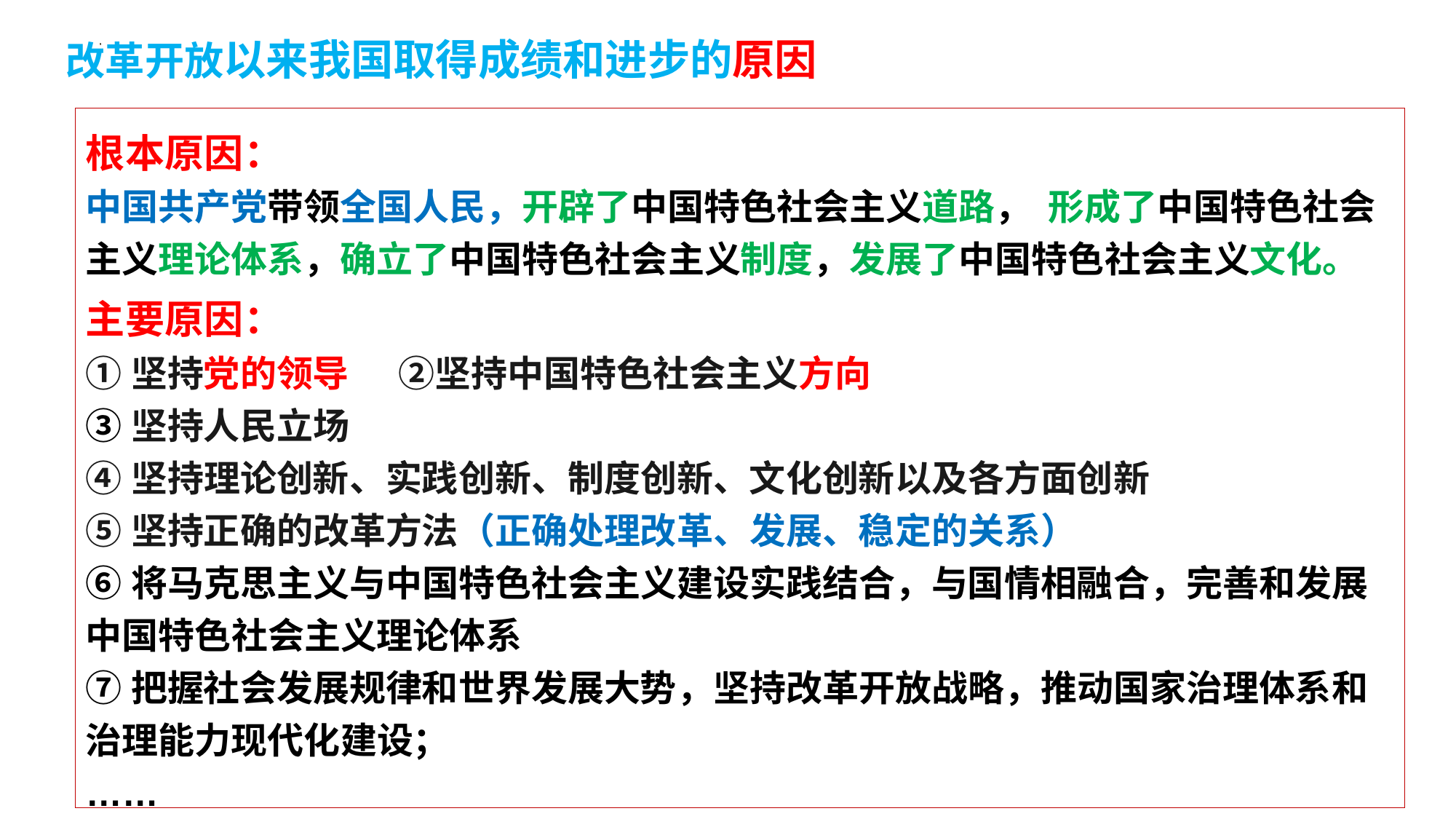

改革开放以来我国取得成绩和进步的原因

根本原因：
中国共产党带领全国人民，开辟了中国特色社会主义道路，  形成了中国特色社会主义理论体系，确立了中国特色社会主义制度，发展了中国特色社会主义文化。
主要原因：
①坚持党的领导      ②坚持中国特色社会主义方向
③坚持人民立场
④坚持理论创新、实践创新、制度创新、文化创新以及各方面创新
⑤坚持正确的改革方法（正确处理改革、发展、稳定的关系）
⑥将马克思主义与中国特色社会主义建设实践结合，与国情相融合，完善和发展中国特色社会主义理论体系
⑦把握社会发展规律和世界发展大势，坚持改革开放战略，推动国家治理体系和治理能力现代化建设；
……